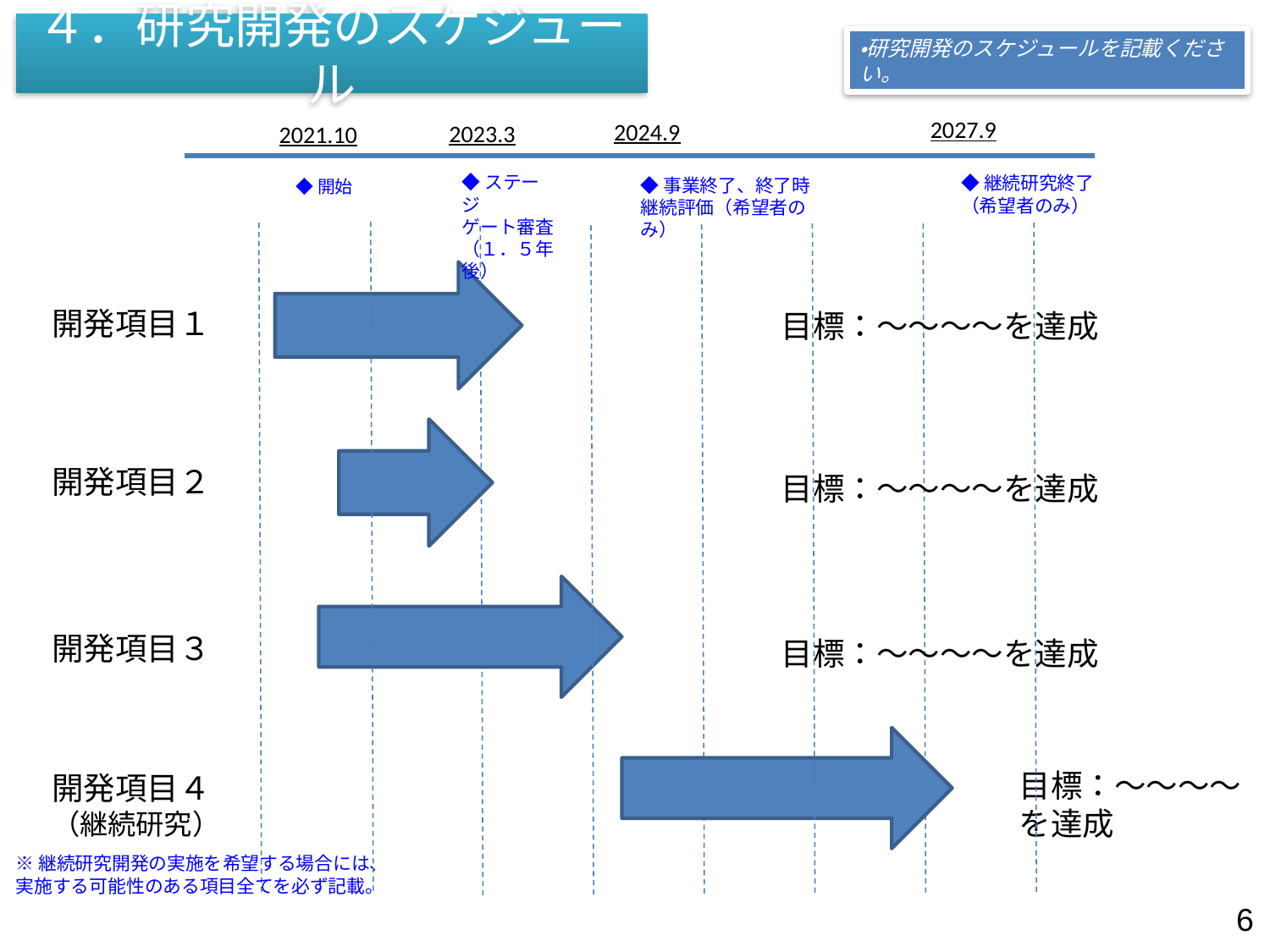

４．研究開発のスケジュール
・研究開発のスケジュールを記載ください。
2027.9
2024.9
2023.3
2021.10
◆ステージ
ゲート審査
（１．５年後）
◆継続研究終了（希望者のみ）
◆事業終了、終了時継続評価（希望者のみ）
◆開始

開発項目１
目標：～～～～を達成

開発項目２
目標：～～～～を達成

開発項目３
目標：～～～～を達成

目標：～～～～を達成
開発項目４
（継続研究）
※継続研究開発の実施を希望する場合には、
実施する可能性のある項目全てを必ず記載。
6